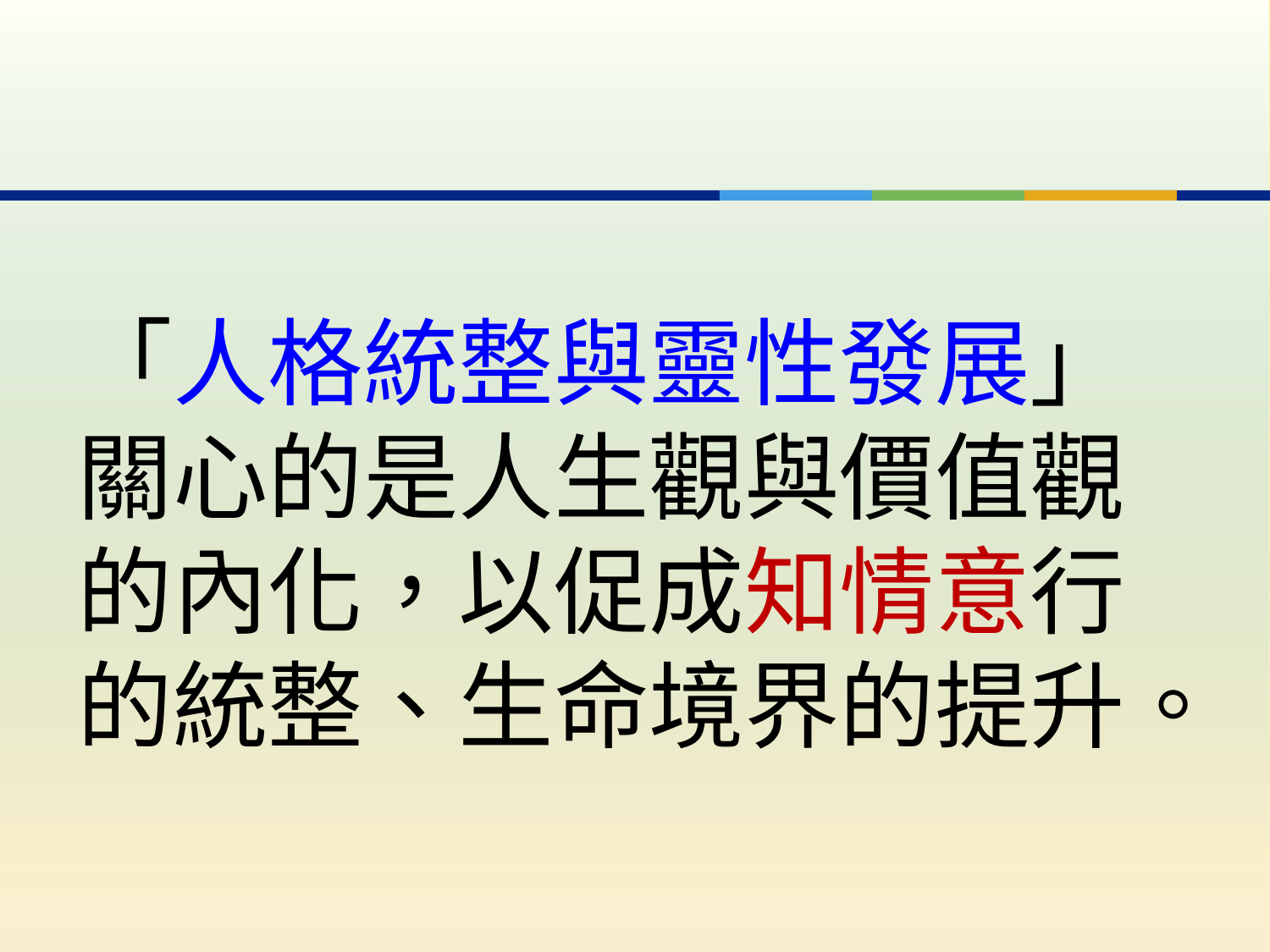

#
「人格統整與靈性發展」關心的是人生觀與價值觀的內化，以促成知情意行的統整、生命境界的提升。